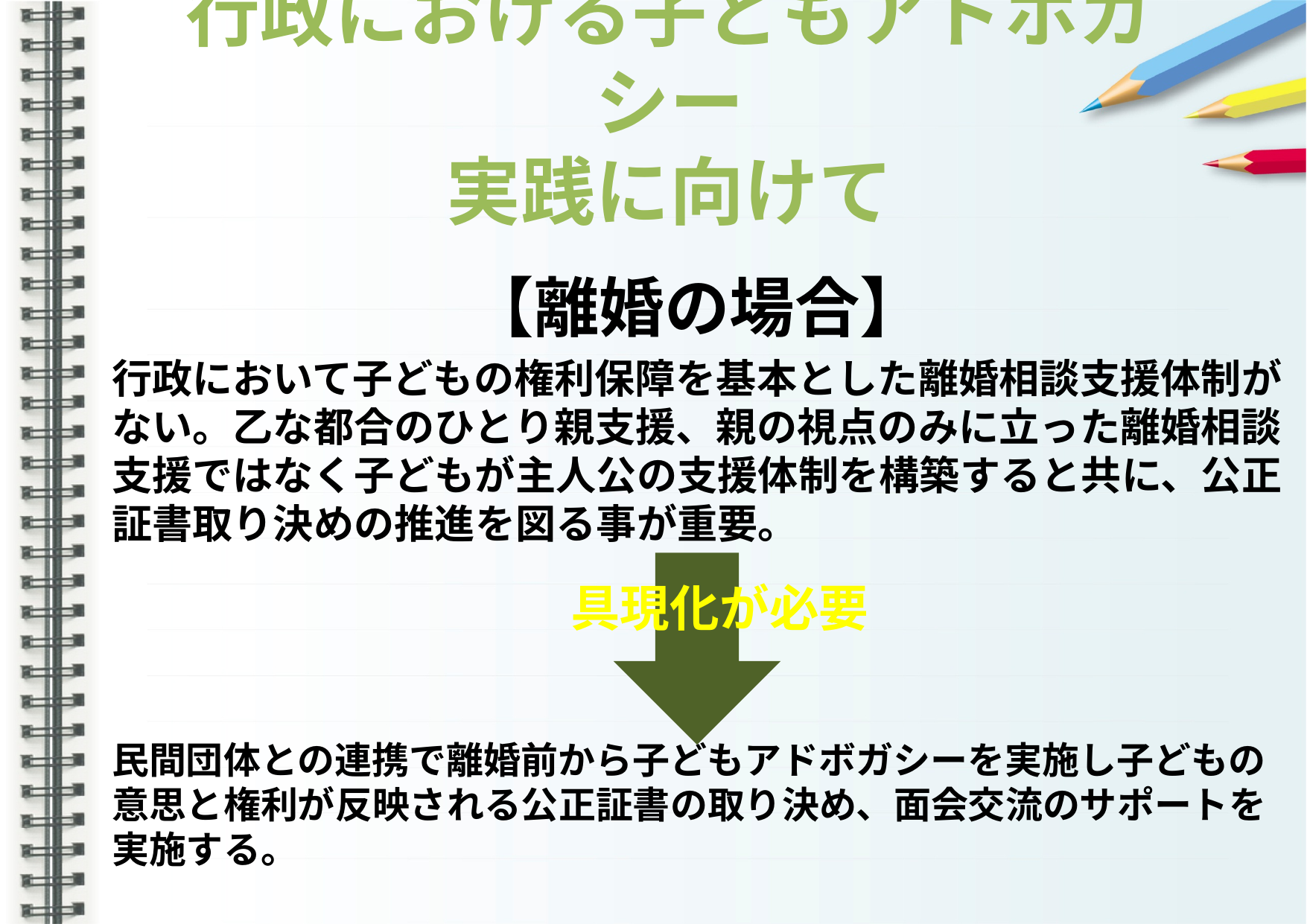

# 行政における子どもアドボガシー 実践に向けて

【離婚の場合】
行政において子どもの権利保障を基本とした離婚相談支援体制がない。乙な都合のひとり親支援、親の視点のみに立った離婚相談支援ではなく子どもが主人公の支援体制を構築すると共に、公正証書取り決めの推進を図る事が重要。

民間団体との連携で離婚前から子どもアドボガシーを実施し子どもの意思と権利が反映される公正証書の取り決め、面会交流のサポートを実施する。

　　具現化が必要